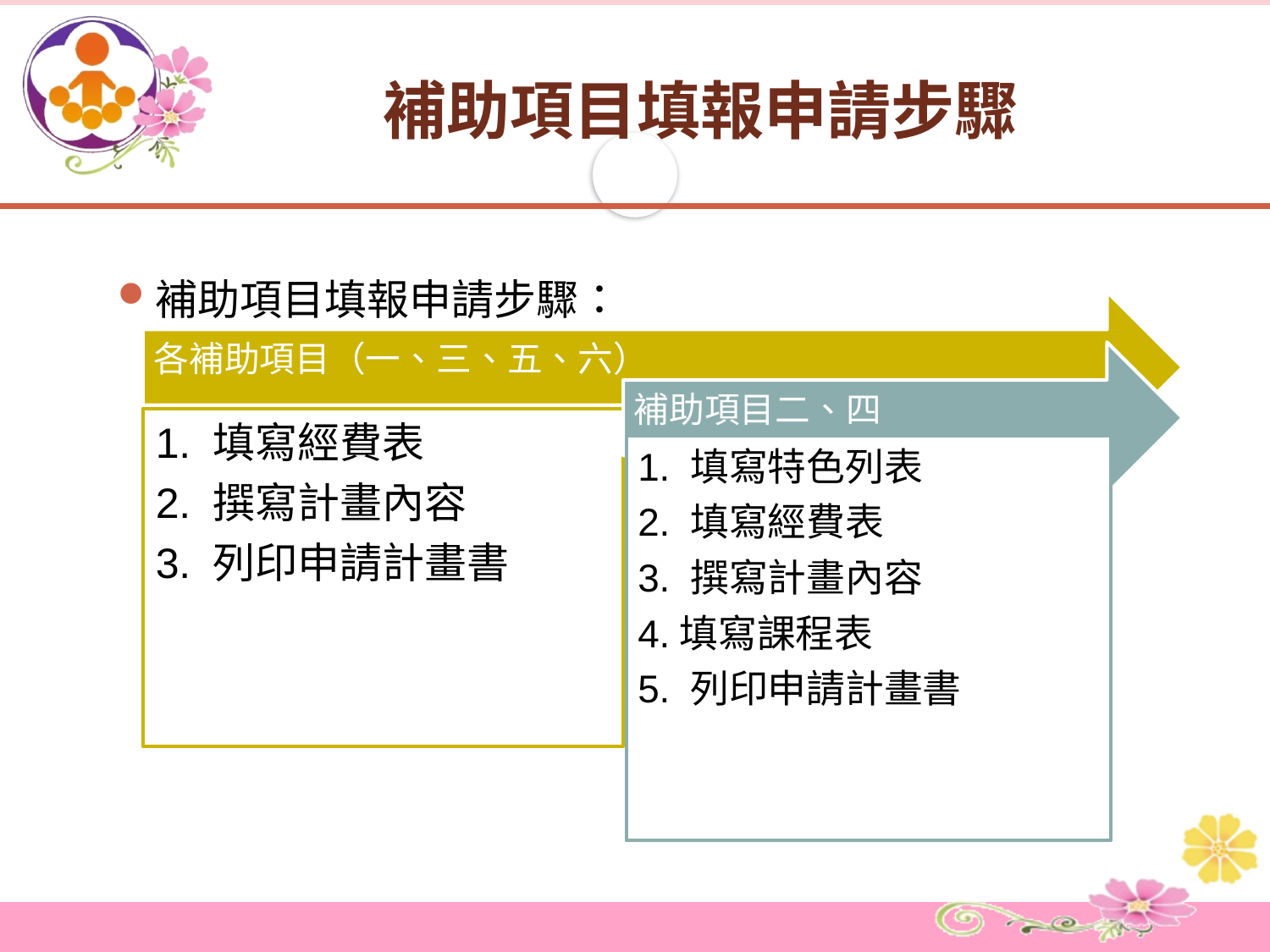

# 補助項目填報申請步驟
補助項目填報申請步驟：
各補助項目（一、三、五、六）
1. 填寫經費表
2. 撰寫計畫內容
3. 列印申請計畫書
補助項目二、四
1. 填寫特色列表
2. 填寫經費表
3. 撰寫計畫內容
4.填寫課程表
5. 列印申請計畫書